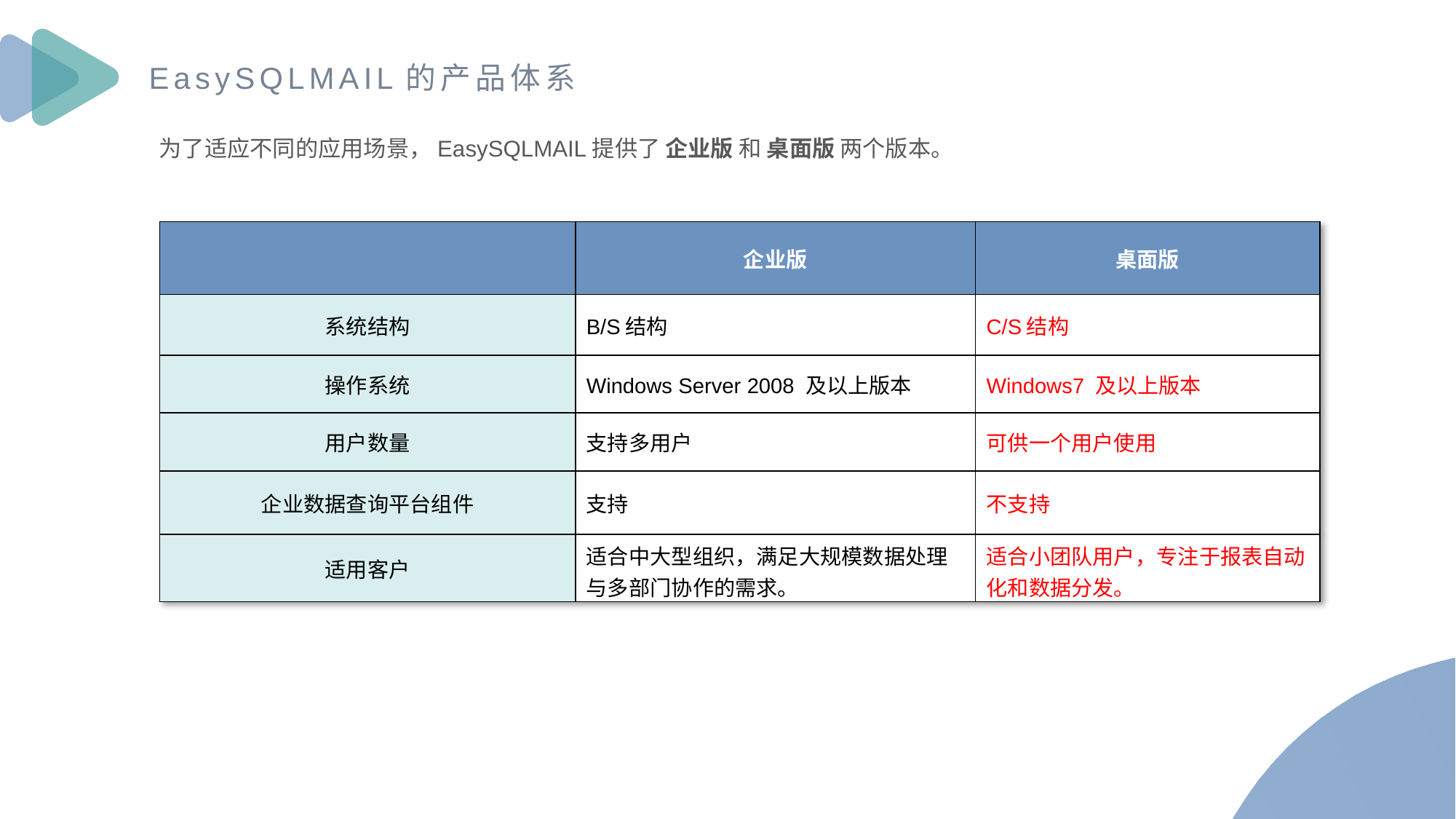

EasySQLMAIL的产品体系
为了适应不同的应用场景，EasySQLMAIL提供了 企业版 和 桌面版 两个版本。
|  | 企业版 | 桌面版 |
| --- | --- | --- |
| 系统结构 | B/S结构 | C/S结构 |
| 操作系统 | Windows Server 2008 及以上版本 | Windows7 及以上版本 |
| 用户数量 | 支持多用户 | 可供一个用户使用 |
| 企业数据查询平台组件 | 支持 | 不支持 |
| 适用客户 | 适合中大型组织，满足大规模数据处理与多部门协作的需求。 | 适合小团队用户，专注于报表自动化和数据分发。 |